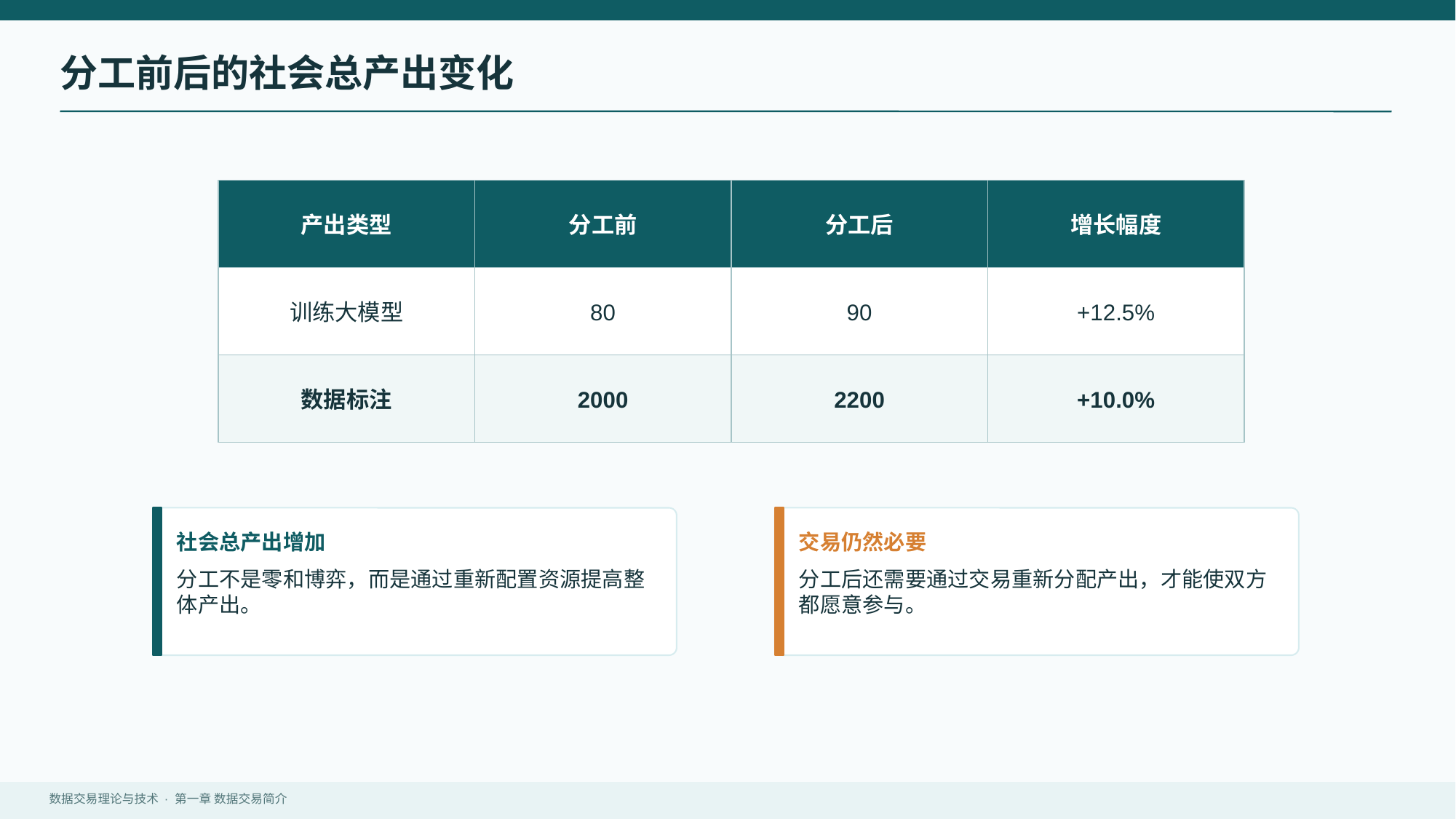

分工前后的社会总产出变化

产出类型
分工前
分工后
增长幅度

训练大模型
80
90
+12.5%

数据标注
2000
2200
+10.0%

社会总产出增加
交易仍然必要
分工不是零和博弈，而是通过重新配置资源提高整体产出。
分工后还需要通过交易重新分配产出，才能使双方都愿意参与。
35